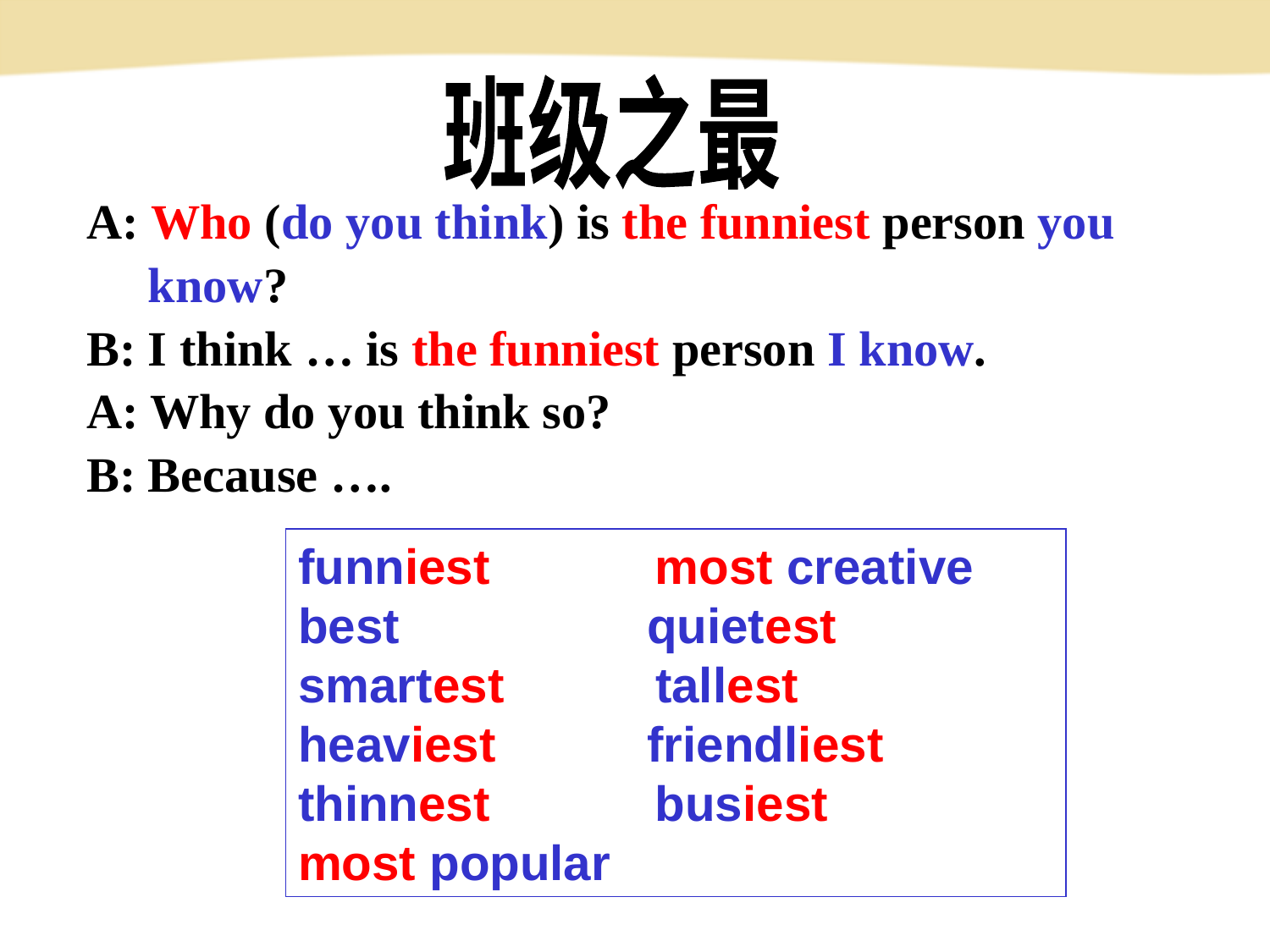

班级之最
A: Who (do you think) is the funniest person you
     know?
B: I think … is the funniest person I know.
A: Why do you think so?
B: Because ….
funniest            most creative
best                  quietest
smartest           tallest
heaviest           friendliest
thinnest            busiest              most popular